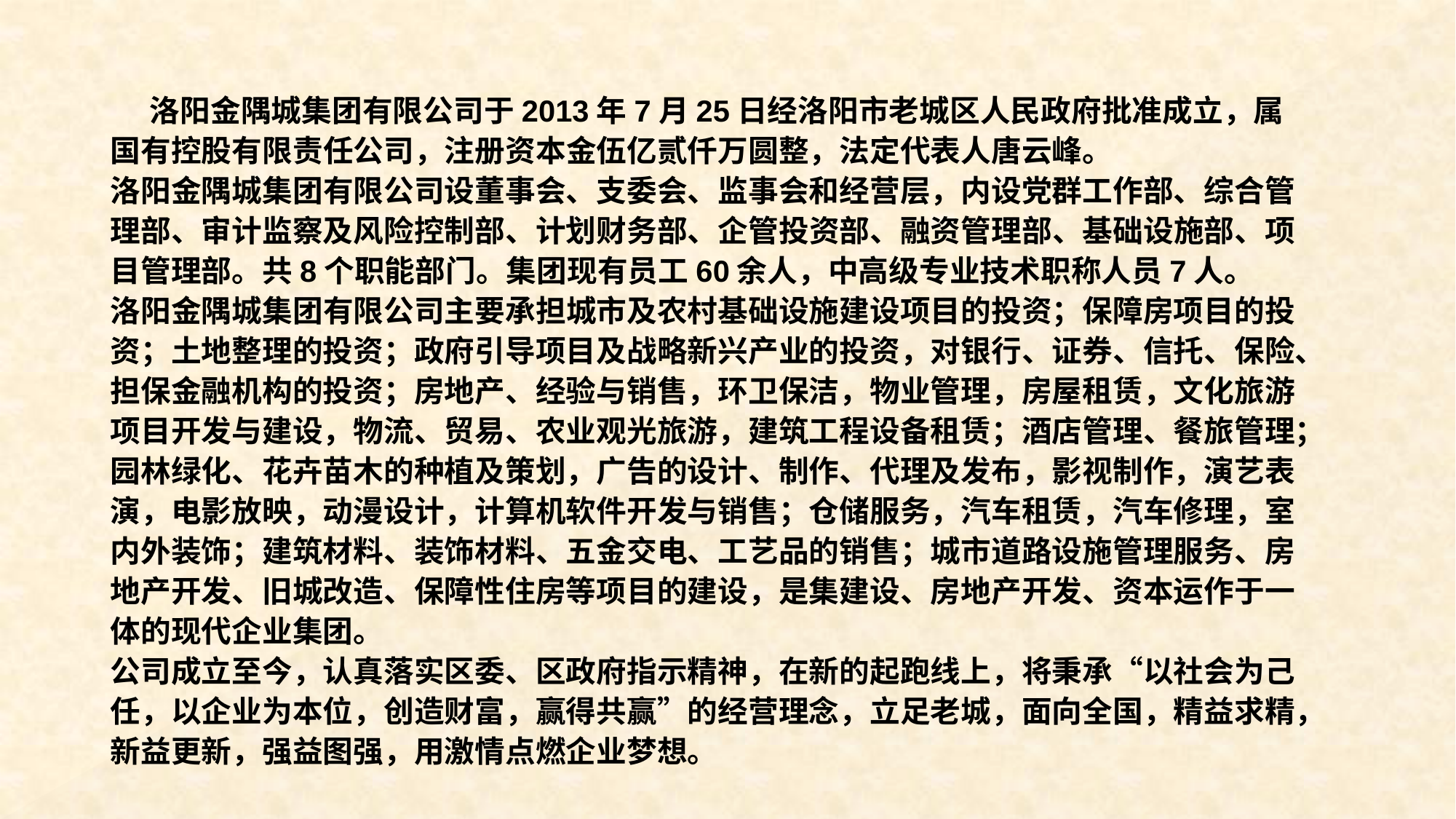

洛阳金隅城集团有限公司于2013年7月25日经洛阳市老城区人民政府批准成立，属国有控股有限责任公司，注册资本金伍亿贰仟万圆整，法定代表人唐云峰。
洛阳金隅城集团有限公司设董事会、支委会、监事会和经营层，内设党群工作部、综合管理部、审计监察及风险控制部、计划财务部、企管投资部、融资管理部、基础设施部、项目管理部。共8个职能部门。集团现有员工60余人，中高级专业技术职称人员7人。
洛阳金隅城集团有限公司主要承担城市及农村基础设施建设项目的投资；保障房项目的投资；土地整理的投资；政府引导项目及战略新兴产业的投资，对银行、证券、信托、保险、担保金融机构的投资；房地产、经验与销售，环卫保洁，物业管理，房屋租赁，文化旅游项目开发与建设，物流、贸易、农业观光旅游，建筑工程设备租赁；酒店管理、餐旅管理；园林绿化、花卉苗木的种植及策划，广告的设计、制作、代理及发布，影视制作，演艺表演，电影放映，动漫设计，计算机软件开发与销售；仓储服务，汽车租赁，汽车修理，室内外装饰；建筑材料、装饰材料、五金交电、工艺品的销售；城市道路设施管理服务、房地产开发、旧城改造、保障性住房等项目的建设，是集建设、房地产开发、资本运作于一体的现代企业集团。
公司成立至今，认真落实区委、区政府指示精神，在新的起跑线上，将秉承“以社会为己任，以企业为本位，创造财富，赢得共赢”的经营理念，立足老城，面向全国，精益求精，新益更新，强益图强，用激情点燃企业梦想。